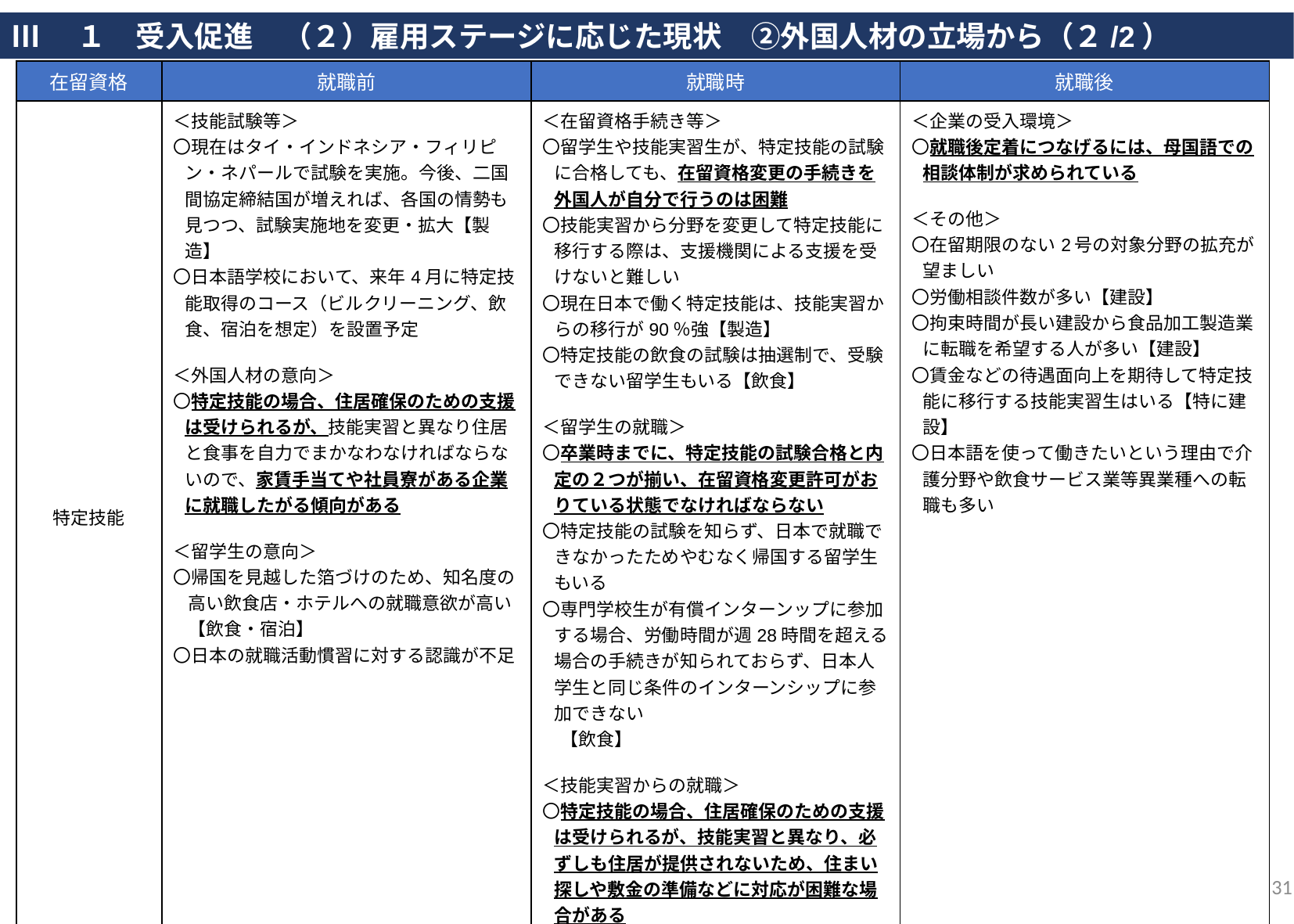

Ⅲ　１　受入促進　（２）雇用ステージに応じた現状　②外国人材の立場から（２/2）
| 在留資格 | 就職前 | 就職時 | 就職後 |
| --- | --- | --- | --- |
| 特定技能 | ＜技能試験等＞ 〇現在はタイ・インドネシア・フィリピン・ネパールで試験を実施。今後、二国間協定締結国が増えれば、各国の情勢も見つつ、試験実施地を変更・拡大【製造】 〇日本語学校において、来年4月に特定技能取得のコース（ビルクリーニング、飲食、宿泊を想定）を設置予定 ＜外国人材の意向＞ 〇特定技能の場合、住居確保のための支援は受けられるが、技能実習と異なり住居と食事を自力でまかなわなければならないので、家賃手当てや社員寮がある企業に就職したがる傾向がある ＜留学生の意向＞ 〇帰国を見越した箔づけのため、知名度の高い飲食店・ホテルへの就職意欲が高い【飲食・宿泊】 〇日本の就職活動慣習に対する認識が不足 | ＜在留資格手続き等＞ 〇留学生や技能実習生が、特定技能の試験に合格しても、在留資格変更の手続きを外国人が自分で行うのは困難 〇技能実習から分野を変更して特定技能に移行する際は、支援機関による支援を受けないと難しい 〇現在日本で働く特定技能は、技能実習からの移行が90％強【製造】 〇特定技能の飲食の試験は抽選制で、受験できない留学生もいる【飲食】 ＜留学生の就職＞ 〇卒業時までに、特定技能の試験合格と内定の２つが揃い、在留資格変更許可がおりている状態でなければならない 〇特定技能の試験を知らず、日本で就職できなかったためやむなく帰国する留学生もいる 〇専門学校生が有償インターンップに参加する場合、労働時間が週28時間を超える場合の手続きが知られておらず、日本人学生と同じ条件のインターンシップに参加できない 　【飲食】 ＜技能実習からの就職＞ 〇特定技能の場合、住居確保のための支援は受けられるが、技能実習と異なり、必ずしも住居が提供されないため、住まい探しや敷金の準備などに対応が困難な場合がある | ＜企業の受入環境＞ 〇就職後定着につなげるには、母国語での相談体制が求められている ＜その他＞ 〇在留期限のない2号の対象分野の拡充が望ましい 〇労働相談件数が多い【建設】 〇拘束時間が長い建設から食品加工製造業に転職を希望する人が多い【建設】 〇賃金などの待遇面向上を期待して特定技能に移行する技能実習生はいる【特に建設】 〇日本語を使って働きたいという理由で介護分野や飲食サービス業等異業種への転職も多い |
| 技能実習 | ＜制度のニーズ＞ 〇制度の歴史が長く、製造業、建設業、介護のニーズが高い | ― | ＜労働相談＞ 〇労働相談件数が多い【特に建設】 |
| 身分に基づき 在留する方（求職者) | ＜日本語の習得＞ ○日本人や永住者の配偶者の場合、家庭で使用する言語によって、日本語の習得が難しい場合がある |  |  |
31